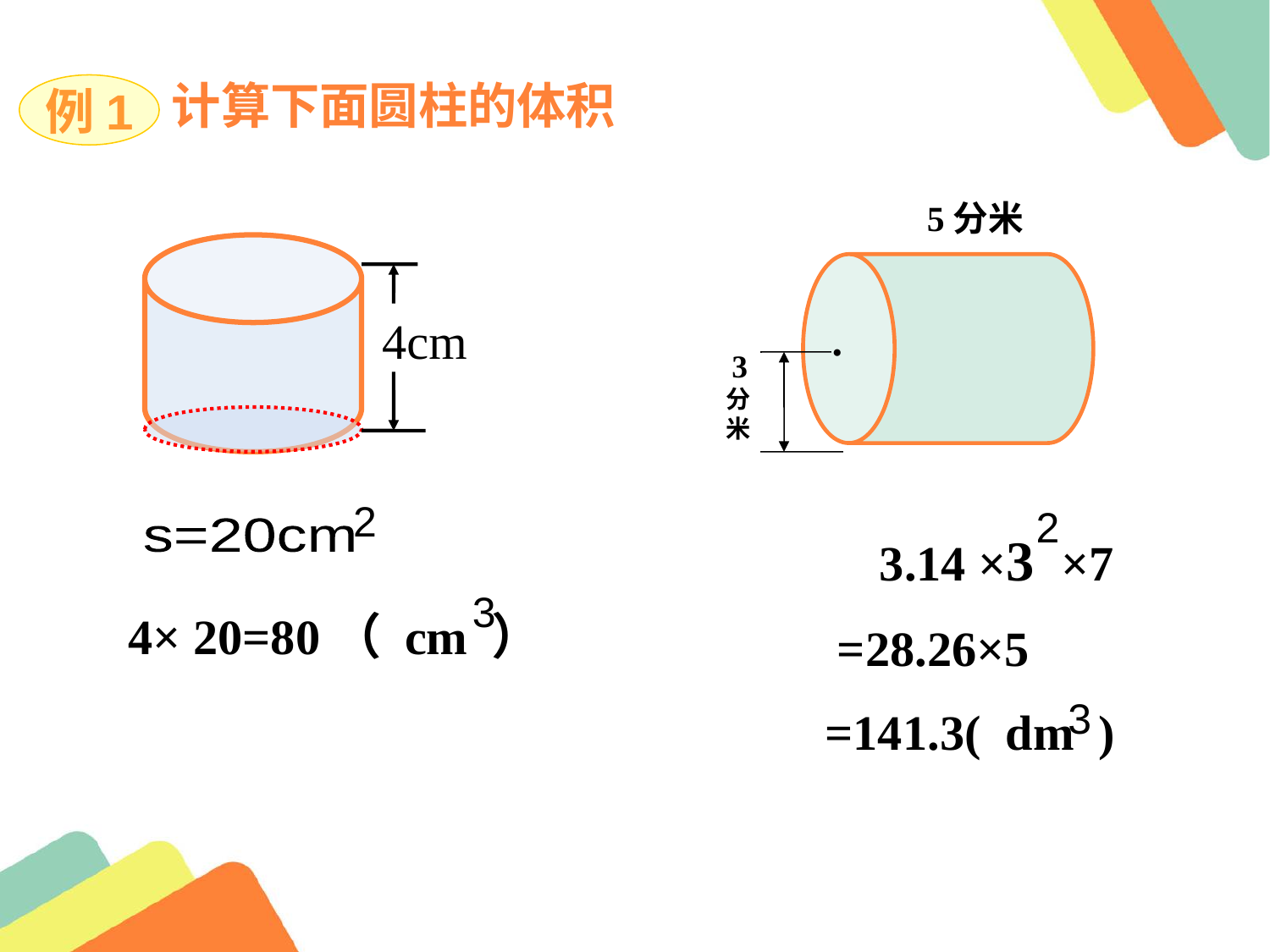

计算下面圆柱的体积
例1
    5分米

.
 3分米

4cm

2
2
s=20cm
            3.14 ×3  ×7
=28.26×5
      =141.3(  dm  )
3
4× 20=80（ cm ）
3